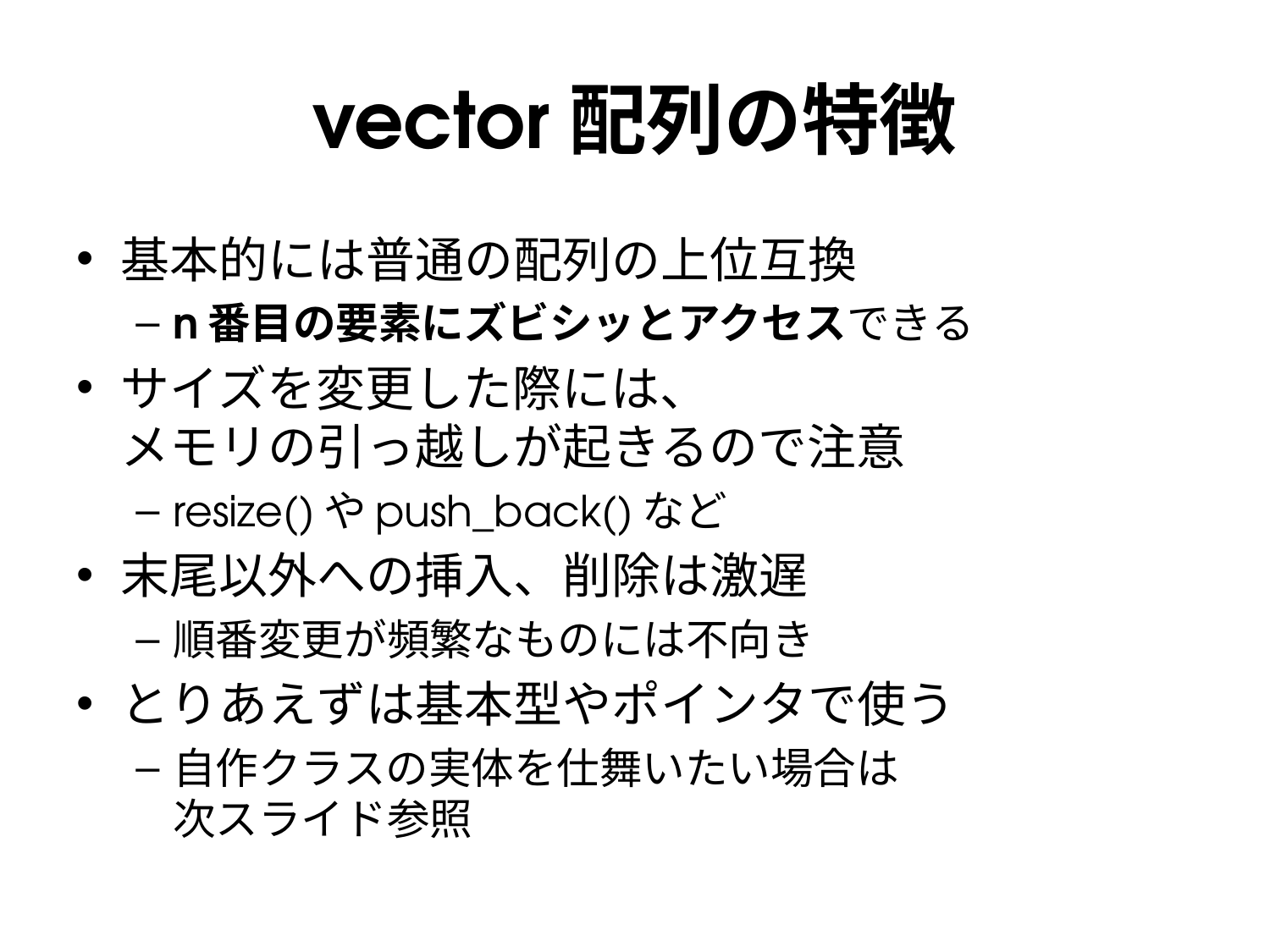

# vector配列の特徴
基本的には普通の配列の上位互換
n番目の要素にズビシッとアクセスできる
サイズを変更した際には、
メモリの引っ越しが起きるので注意
resize()やpush_back()など
末尾以外への挿入、削除は激遅
順番変更が頻繁なものには不向き
とりあえずは基本型やポインタで使う
自作クラスの実体を仕舞いたい場合は
次スライド参照